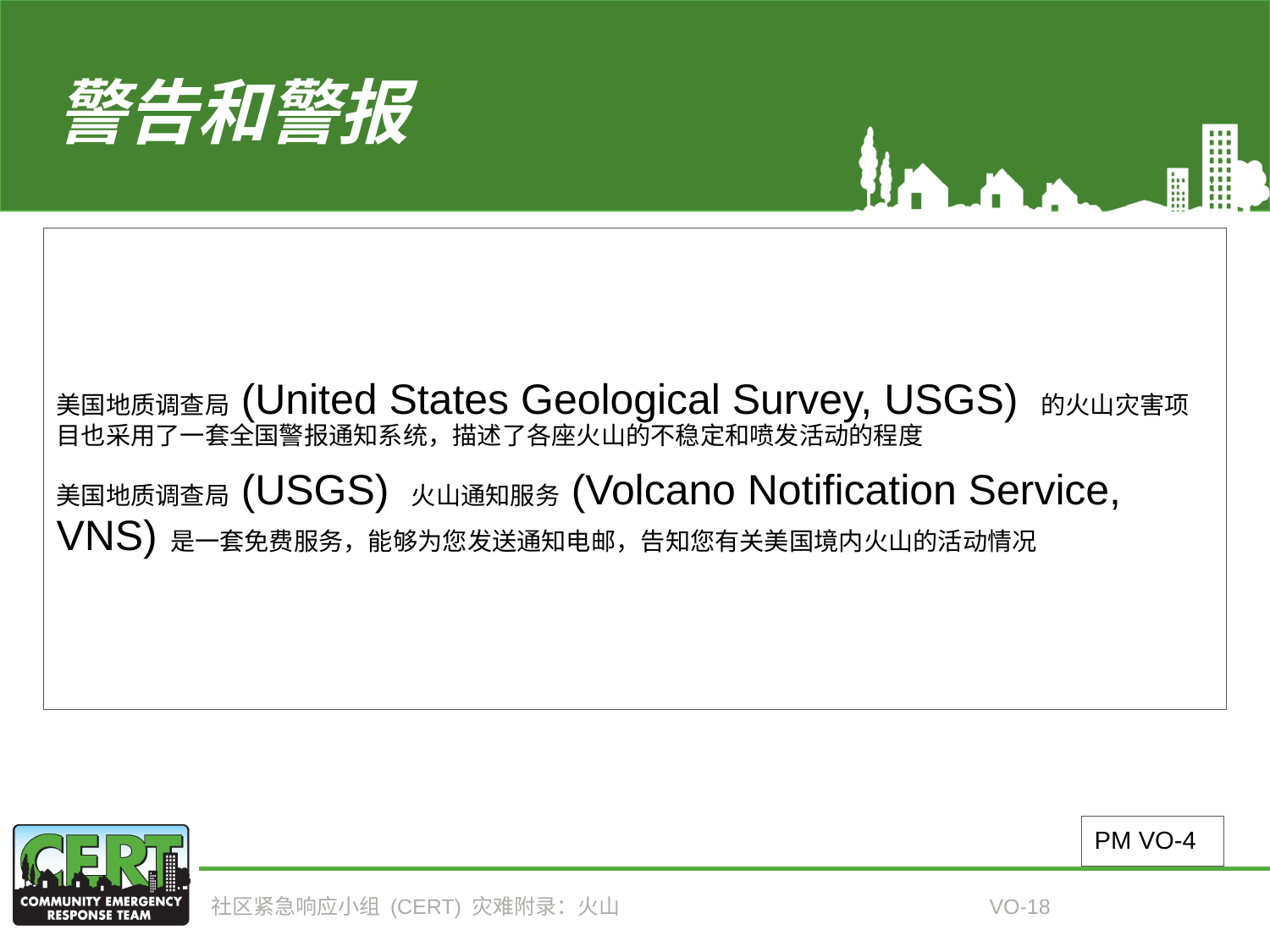

# 警告和警报
美国地质调查局 (United States Geological Survey, USGS) 的火山灾害项目也采用了一套全国警报通知系统，描述了各座火山的不稳定和喷发活动的程度
美国地质调查局 (USGS) 火山通知服务 (Volcano Notification Service, VNS) 是一套免费服务，能够为您发送通知电邮，告知您有关美国境内火山的活动情况
PM VO-4
社区紧急响应小组 (CERT) 灾难附录：火山
VO-18